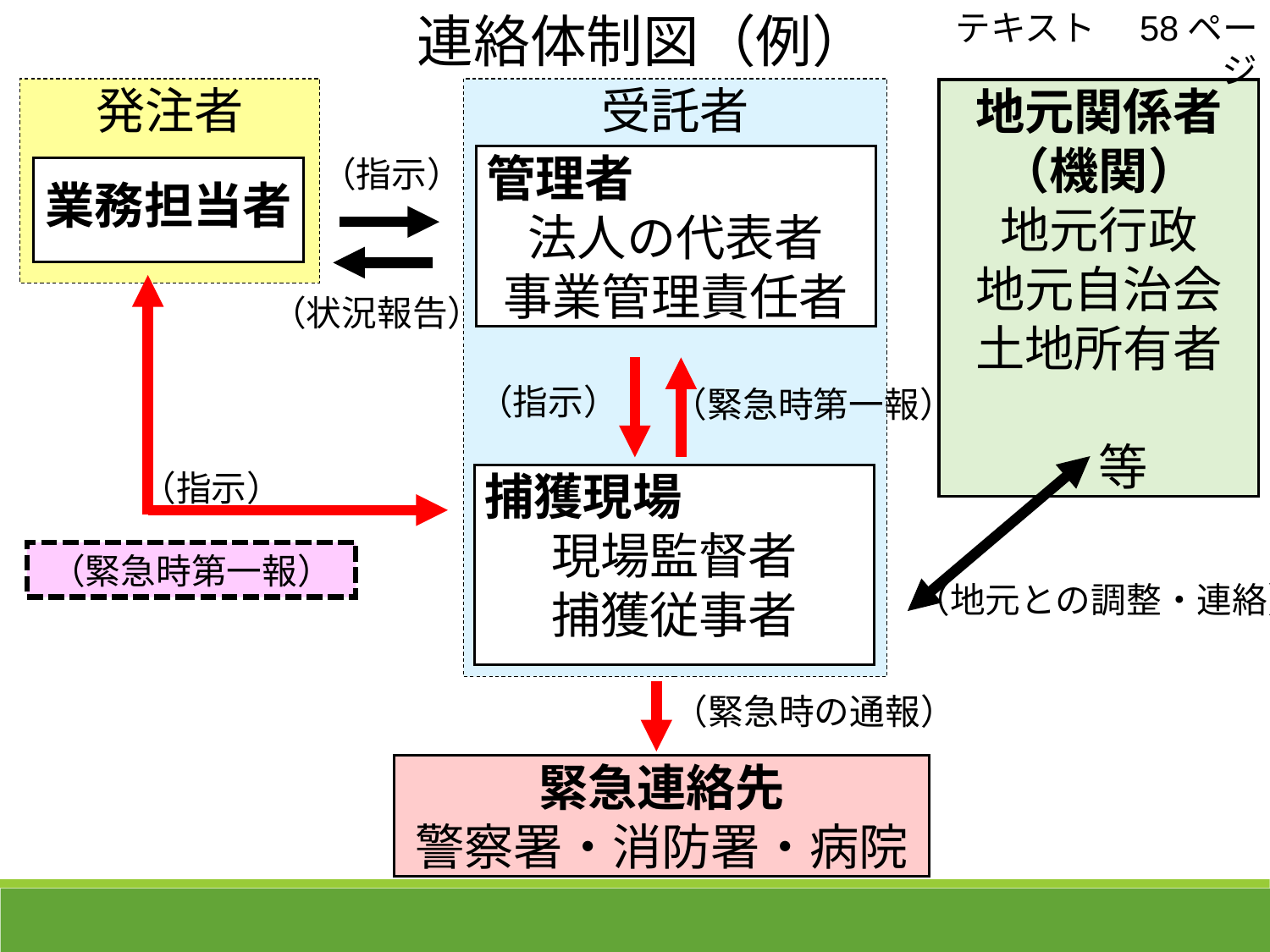

連絡体制図（例）
テキスト　58ページ

発注者
受託者
地元関係者
（機関）
地元行政
地元自治会
土地所有者
　　　　　　　等
管理者
法人の代表者
事業管理責任者
（指示）
業務担当者
（状況報告）
（指示）
（緊急時第一報）
（指示）
捕獲現場
現場監督者
捕獲従事者
（緊急時第一報）
（地元との調整・連絡）
（緊急時の通報）
緊急連絡先
警察署・消防署・病院